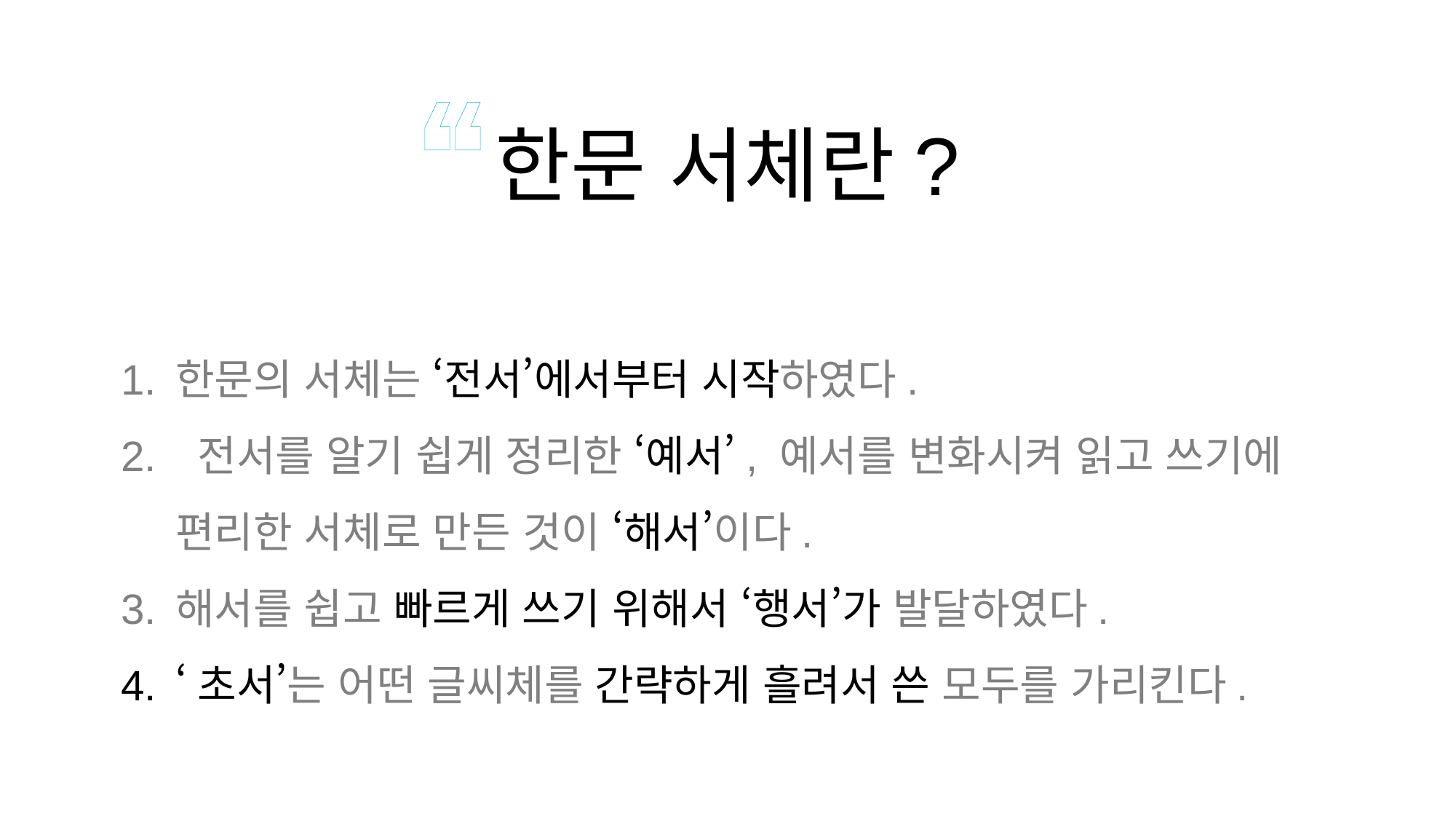

“
한문 서체란?
한문의 서체는 ‘전서’에서부터 시작하였다.
 전서를 알기 쉽게 정리한 ‘예서’, 예서를 변화시켜 읽고 쓰기에 편리한 서체로 만든 것이 ‘해서’이다.
해서를 쉽고 빠르게 쓰기 위해서 ‘행서’가 발달하였다.
‘초서’는 어떤 글씨체를 간략하게 흘려서 쓴 모두를 가리킨다.